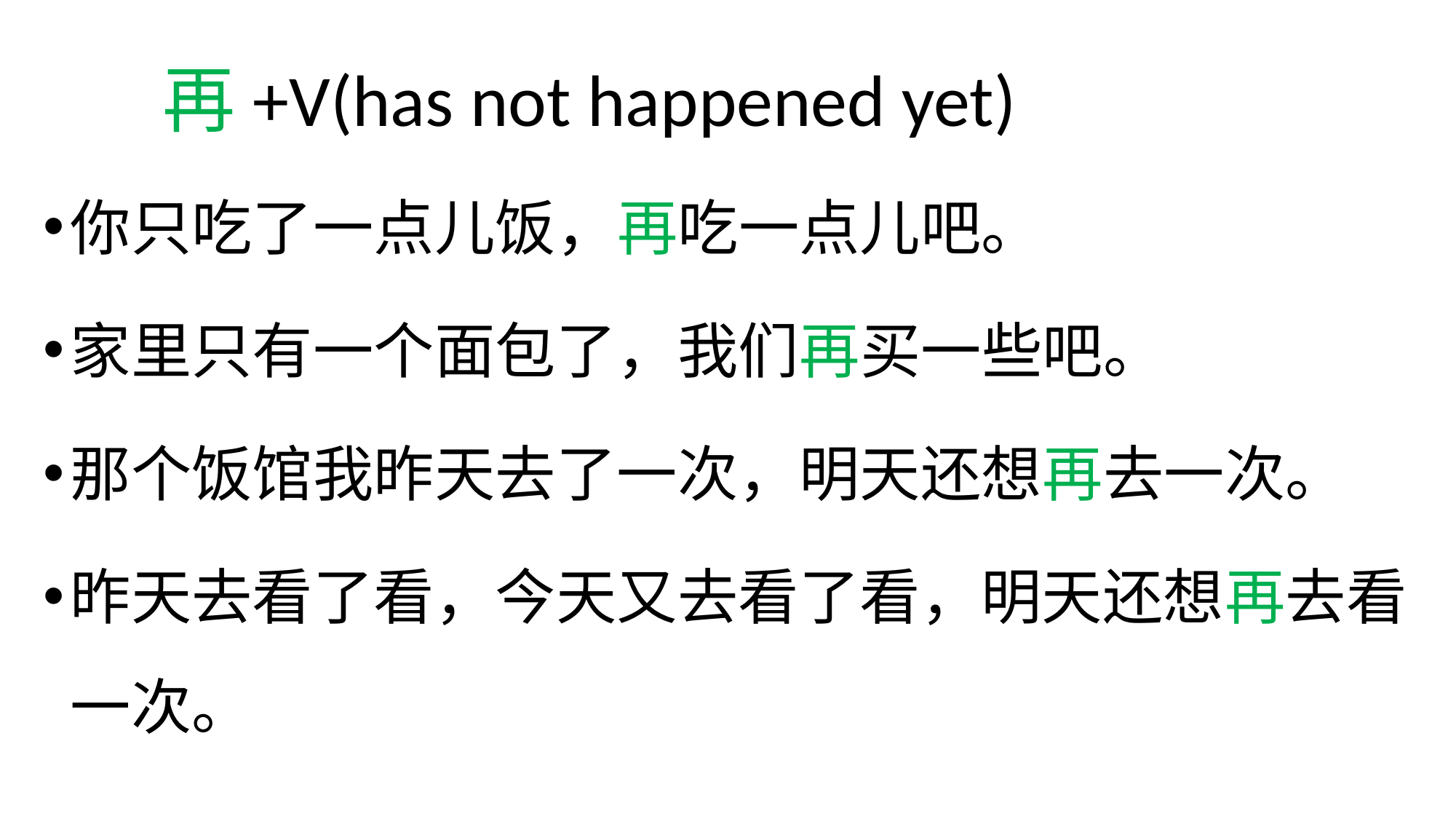

再+V(has not happened yet)
你只吃了一点儿饭，再吃一点儿吧。
家里只有一个面包了，我们再买一些吧。
那个饭馆我昨天去了一次，明天还想再去一次。
昨天去看了看，今天又去看了看，明天还想再去看一次。